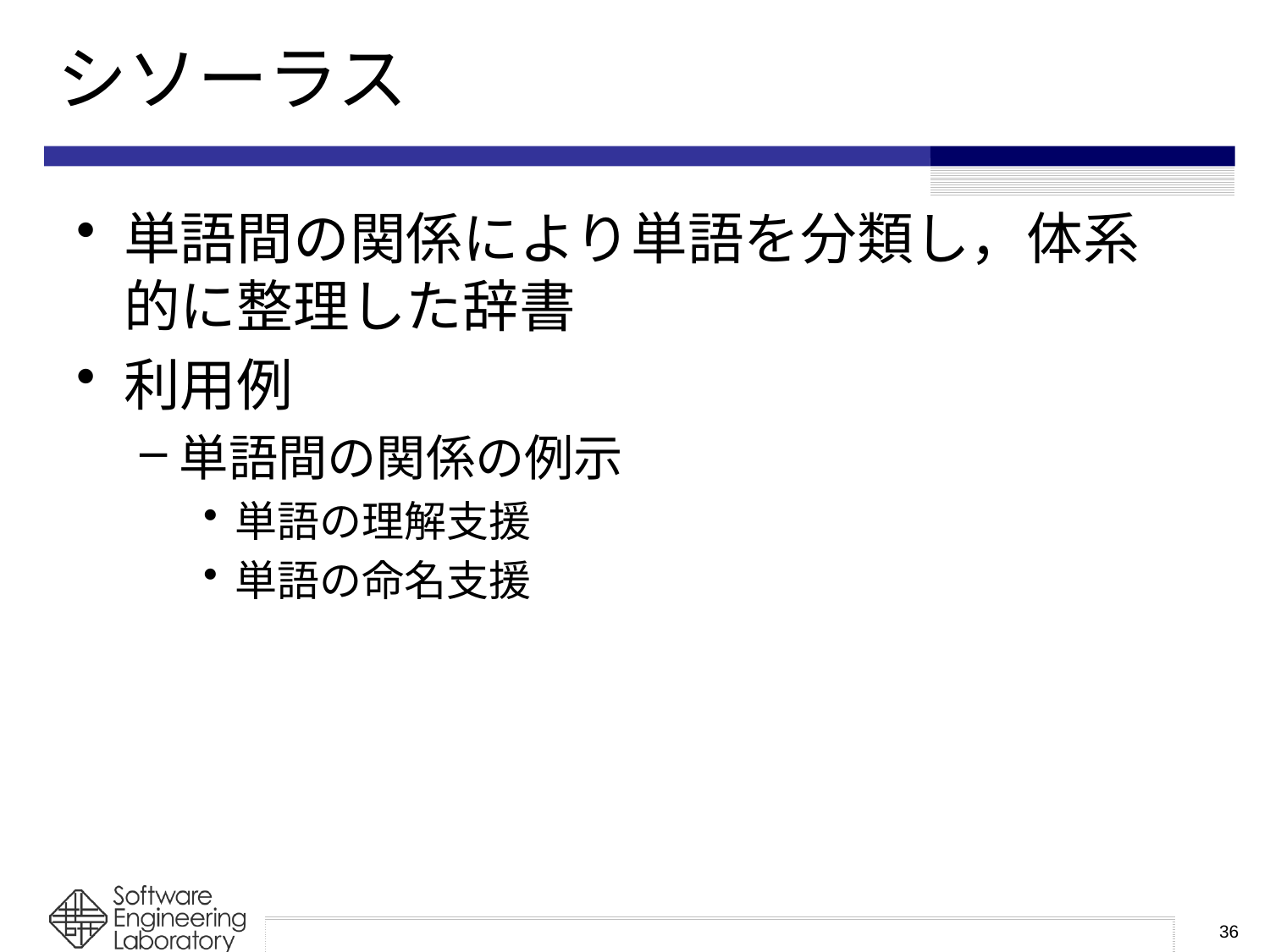

# シソーラス
単語間の関係により単語を分類し，体系的に整理した辞書
利用例
単語間の関係の例示
単語の理解支援
単語の命名支援
36